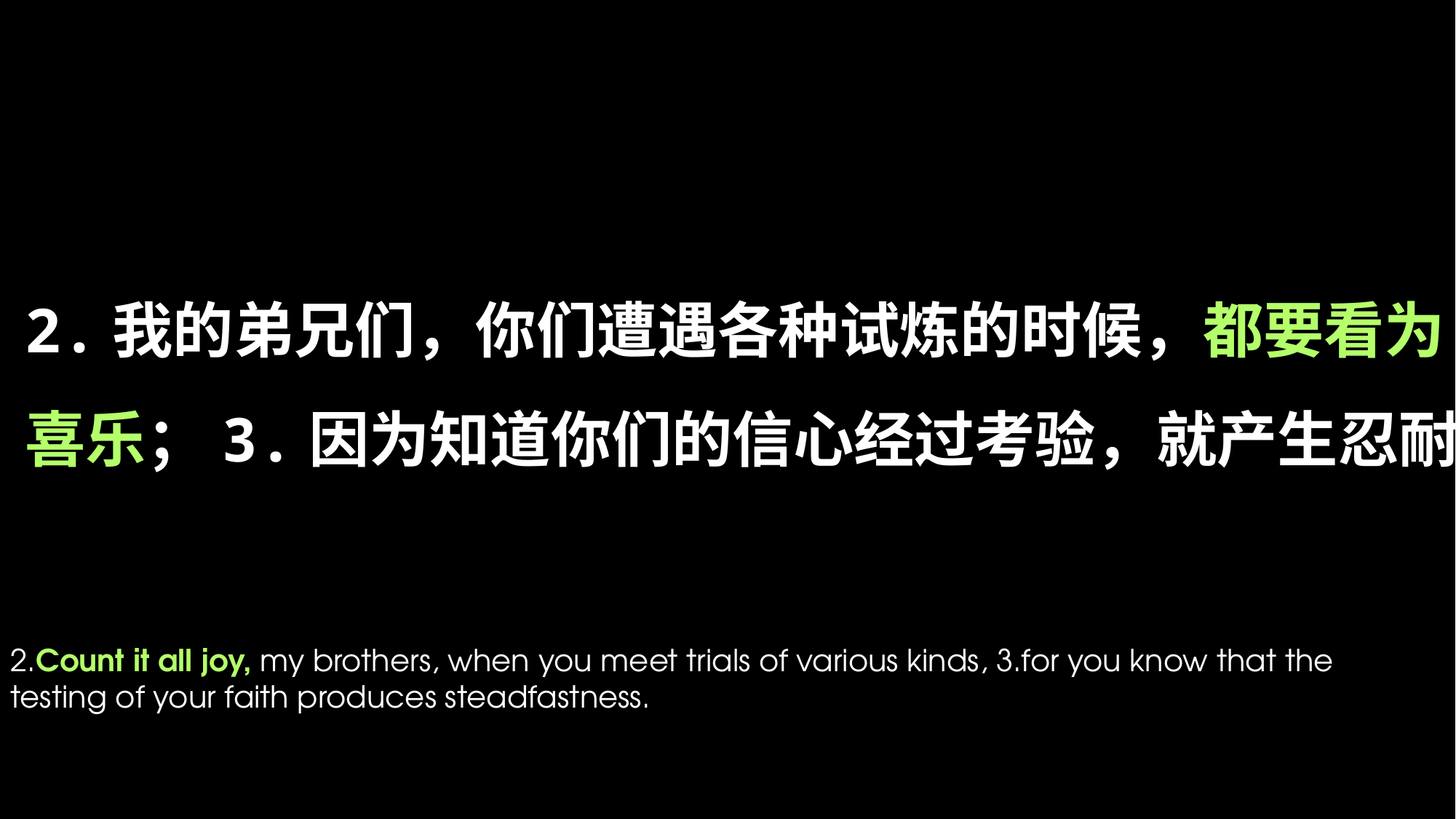

2.我的弟兄们，你们遭遇各种试炼的时候，都要看为喜乐；3.因为知道你们的信心经过考验，就产生忍耐。
2.Count it all joy, my brothers, when you meet trials of various kinds, 3.for you know that the testing of your faith produces steadfastness.